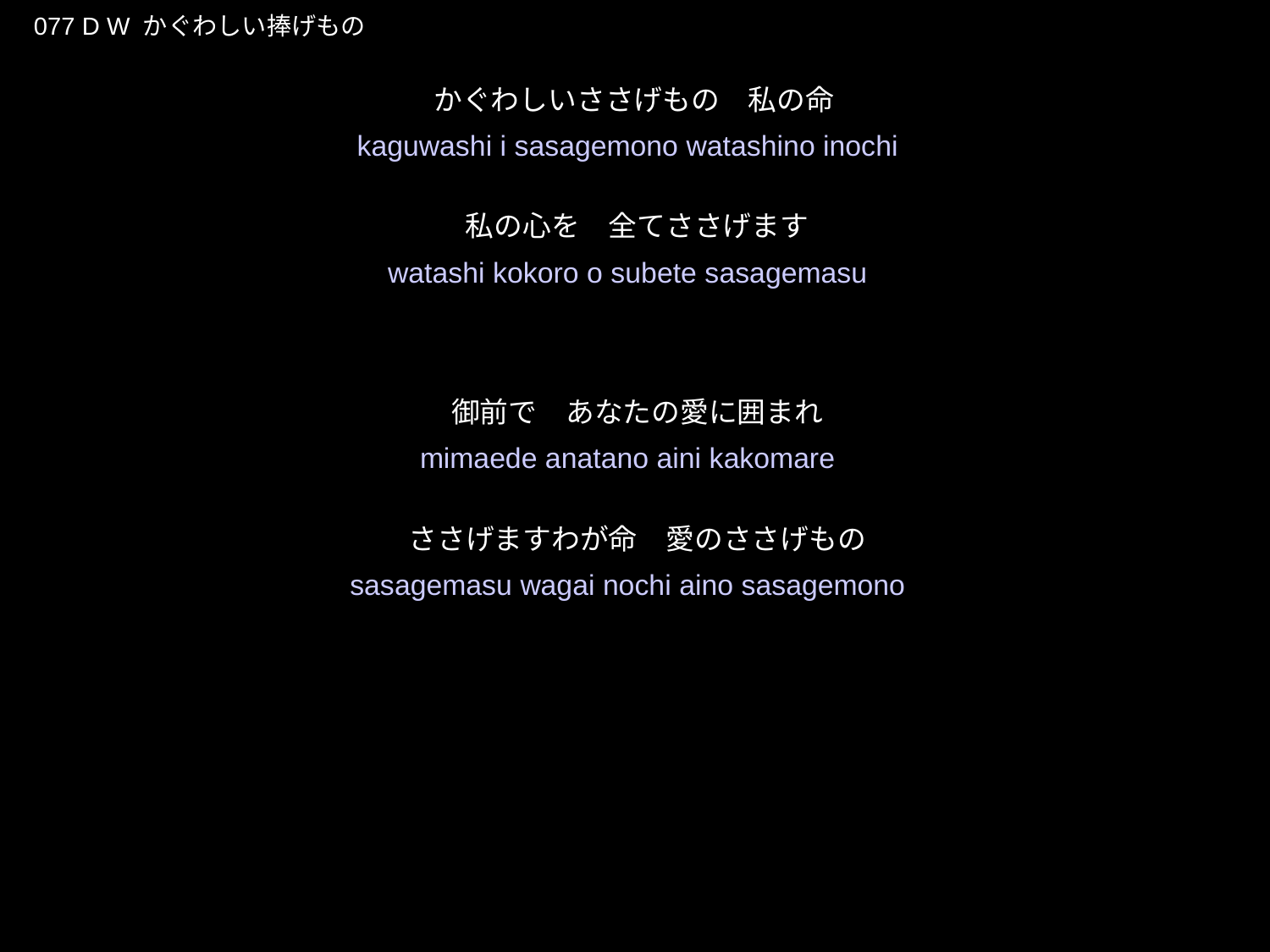

かぐわしいささげもの
★W
077 D W かぐわしい捧げもの
かぐわしいささげもの　私の命
私の心を　全てささげます
御前で　あなたの愛に囲まれ
ささげますわが命　愛のささげもの
★２
kaguwashi i sasagemono watashino inochi
watashi kokoro o subete sasagemasu
mimaede anatano aini kakomare
sasagemasu wagai nochi aino sasagemono